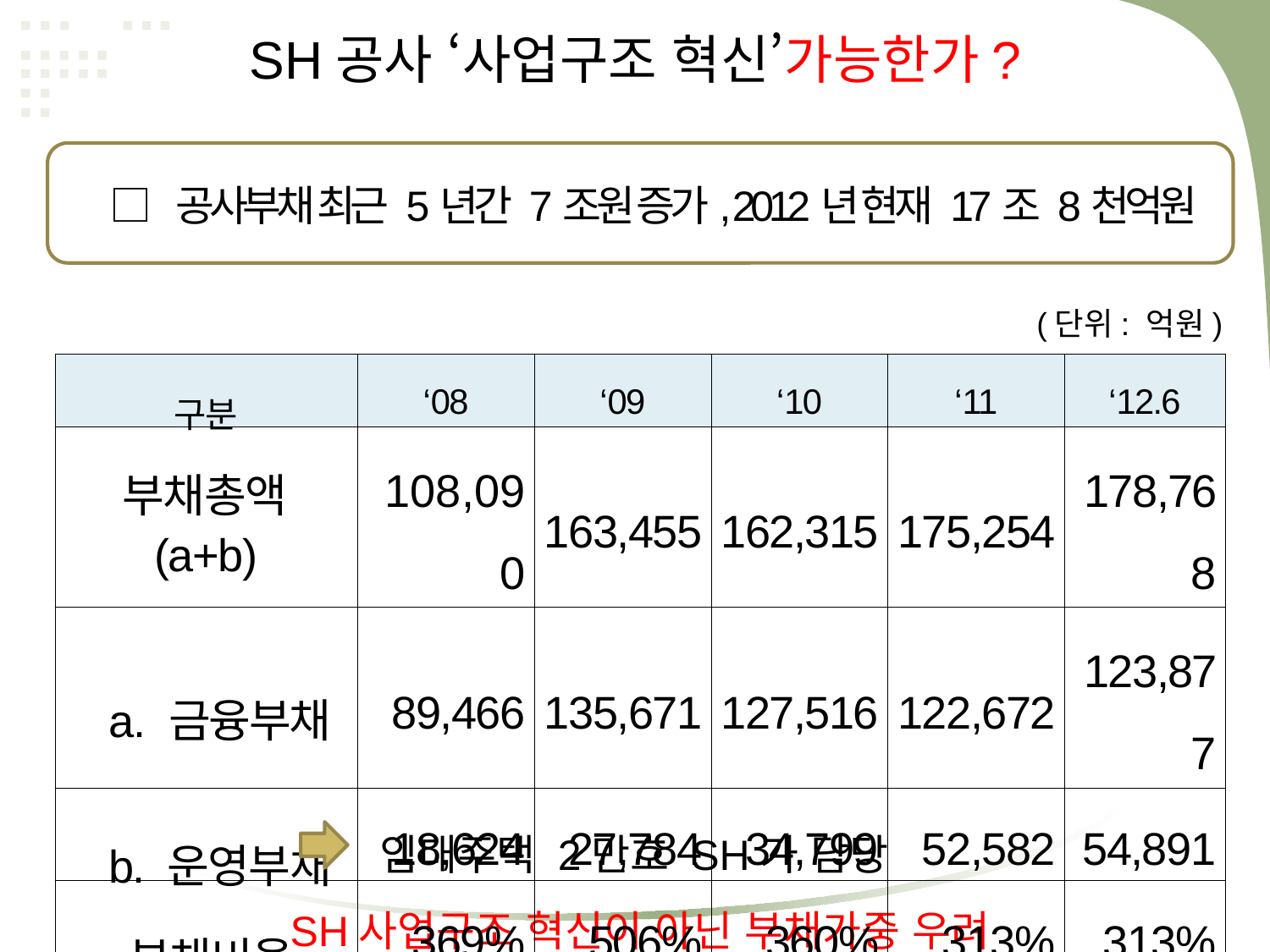

# SH공사 ‘사업구조 혁신’가능한가?

□  공사부채 최근 5년간 7조원 증가, 2012년 현재 17조 8천억원
 (단위: 억원)
| 구분 | ‘08 | ‘09 | ‘10 | ‘11 | ‘12.6 |
| --- | --- | --- | --- | --- | --- |
| 부채총액(a+b) | 108,090 | 163,455 | 162,315 | 175,254 | 178,768 |
| a. 금융부채 | 89,466 | 135,671 | 127,516 | 122,672 | 123,877 |
| b. 운영부채 | 18,624 | 27,784 | 34,799 | 52,582 | 54,891 |
| 부채비율 | 369% | 506% | 360% | 313% | 313% |
임대주택 2만호 SH가 담당
SH사업구조 혁신이 아닌 부채가중 우려